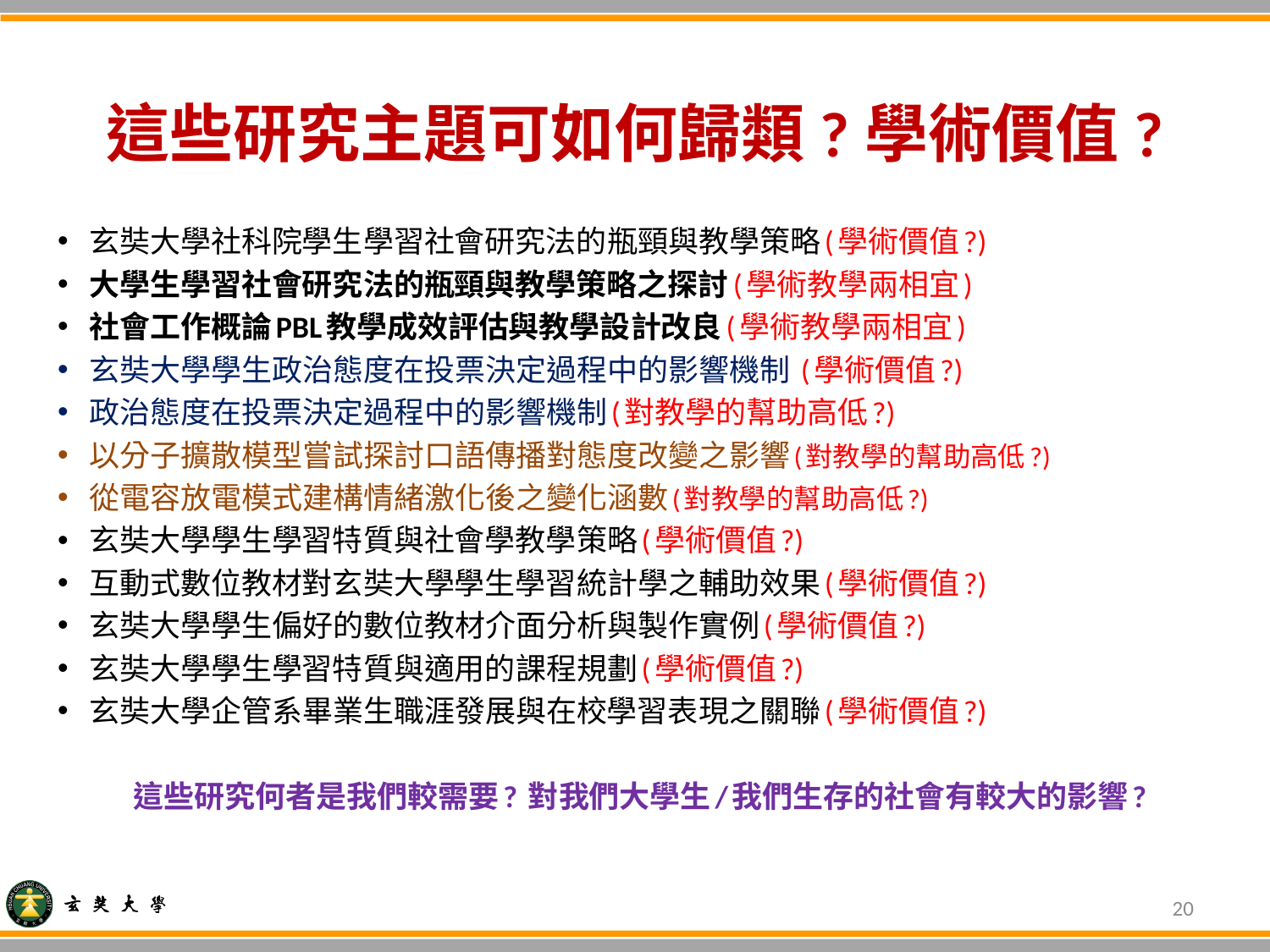

# 這些研究主題可如何歸類?學術價值?
玄奘大學社科院學生學習社會研究法的瓶頸與教學策略(學術價值?)
大學生學習社會研究法的瓶頸與教學策略之探討(學術教學兩相宜)
社會工作概論PBL教學成效評估與教學設計改良(學術教學兩相宜)
玄奘大學學生政治態度在投票決定過程中的影響機制 (學術價值?)
政治態度在投票決定過程中的影響機制(對教學的幫助高低?)
以分子擴散模型嘗試探討口語傳播對態度改變之影響(對教學的幫助高低?)
從電容放電模式建構情緒激化後之變化涵數(對教學的幫助高低?)
玄奘大學學生學習特質與社會學教學策略(學術價值?)
互動式數位教材對玄奘大學學生學習統計學之輔助效果(學術價值?)
玄奘大學學生偏好的數位教材介面分析與製作實例(學術價值?)
玄奘大學學生學習特質與適用的課程規劃(學術價值?)
玄奘大學企管系畢業生職涯發展與在校學習表現之關聯(學術價值?)

這些研究何者是我們較需要? 對我們大學生/我們生存的社會有較大的影響?
20